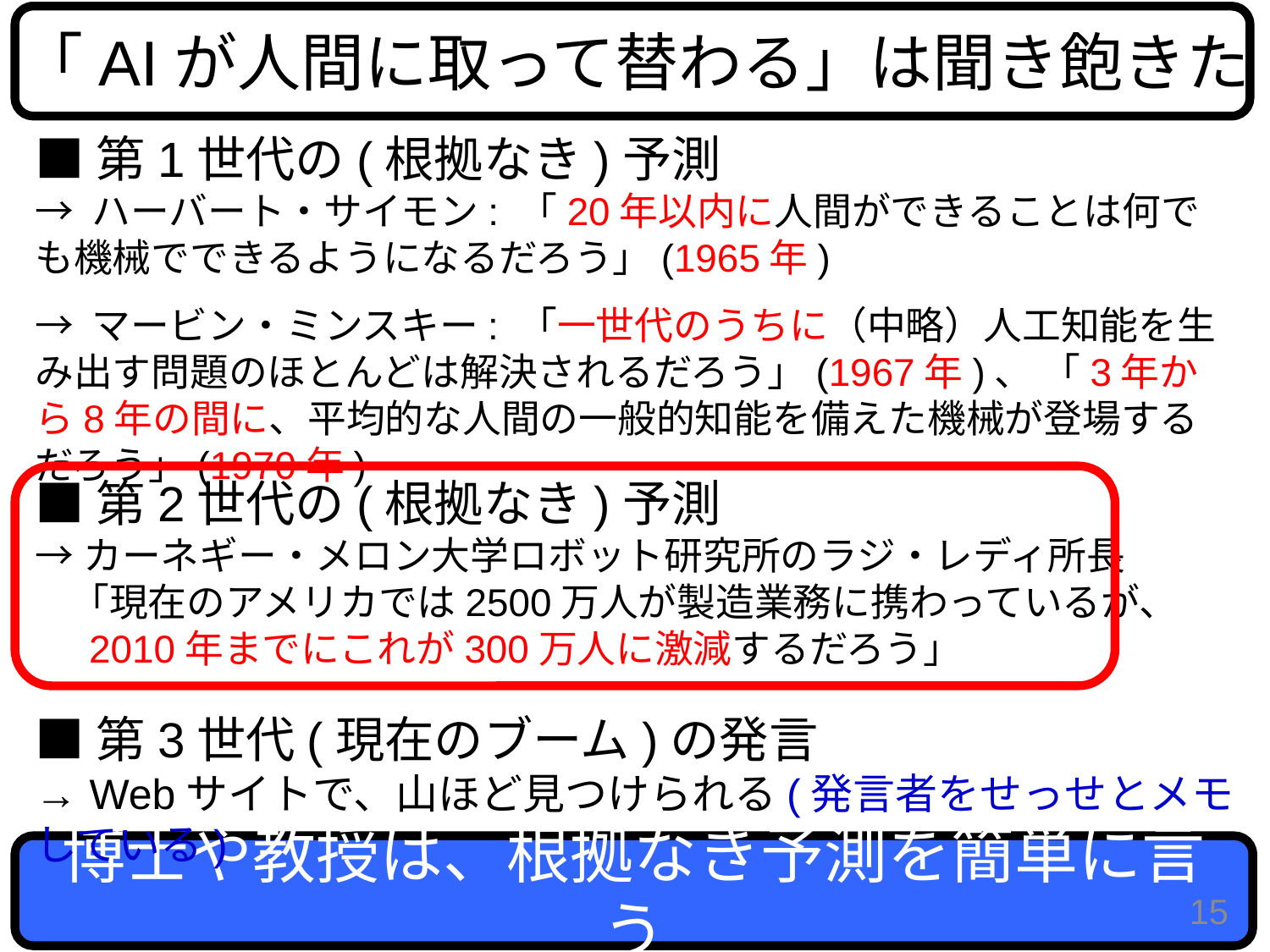

「AIが人間に取って替わる」は聞き飽きた
■第1世代の(根拠なき)予測
→ ハーバート・サイモン: 「20年以内に人間ができることは何でも機械でできるようになるだろう」(1965年)

→ マービン・ミンスキー: 「一世代のうちに（中略）人工知能を生み出す問題のほとんどは解決されるだろう」(1967年)、 「3年から8年の間に、平均的な人間の一般的知能を備えた機械が登場するだろう」(1970年)

■第2世代の(根拠なき)予測
→カーネギー・メロン大学ロボット研究所のラジ・レディ所長
   「現在のアメリカでは2500万人が製造業務に携わっているが、
     2010年までにこれが300万人に激減するだろう」
■第3世代(現在のブーム)の発言
→ Webサイトで、山ほど見つけられる(発言者をせっせとメモしている)
博士や教授は、根拠なき予測を簡単に言う
15